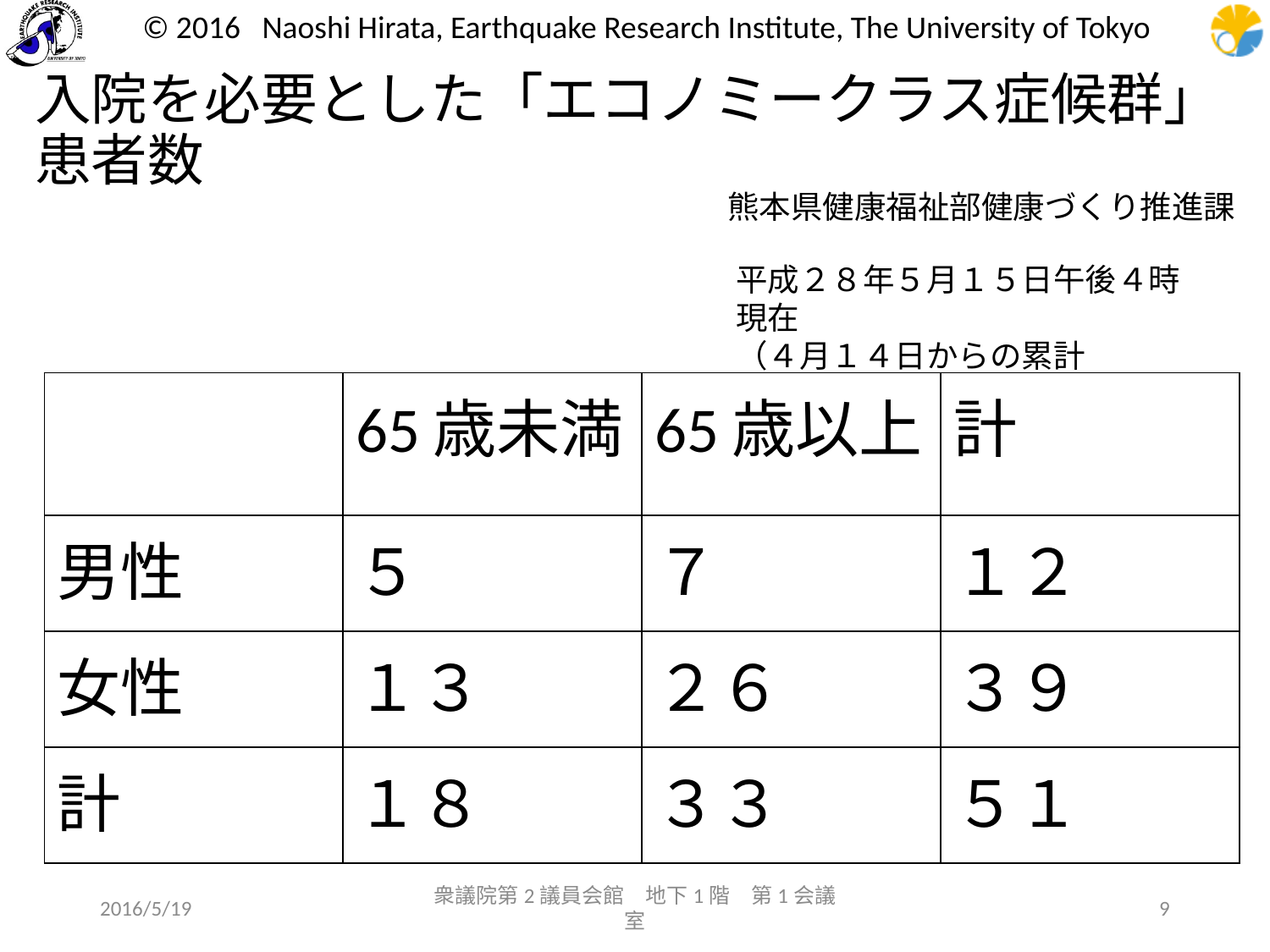

# 入院を必要とした「エコノミークラス症候群」患者数
熊本県健康福祉部健康づくり推進課
平成２８年５月１５日午後４時現在
（４月１４日からの累計
|  | 65歳未満 | 65歳以上 | 計 |
| --- | --- | --- | --- |
| 男性 | ５ | ７ | １２ |
| 女性 | １３ | ２６ | ３９ |
| 計 | １８ | ３３ | ５１ |
2016/5/19
衆議院第2議員会館　地下1階　第1会議室
9